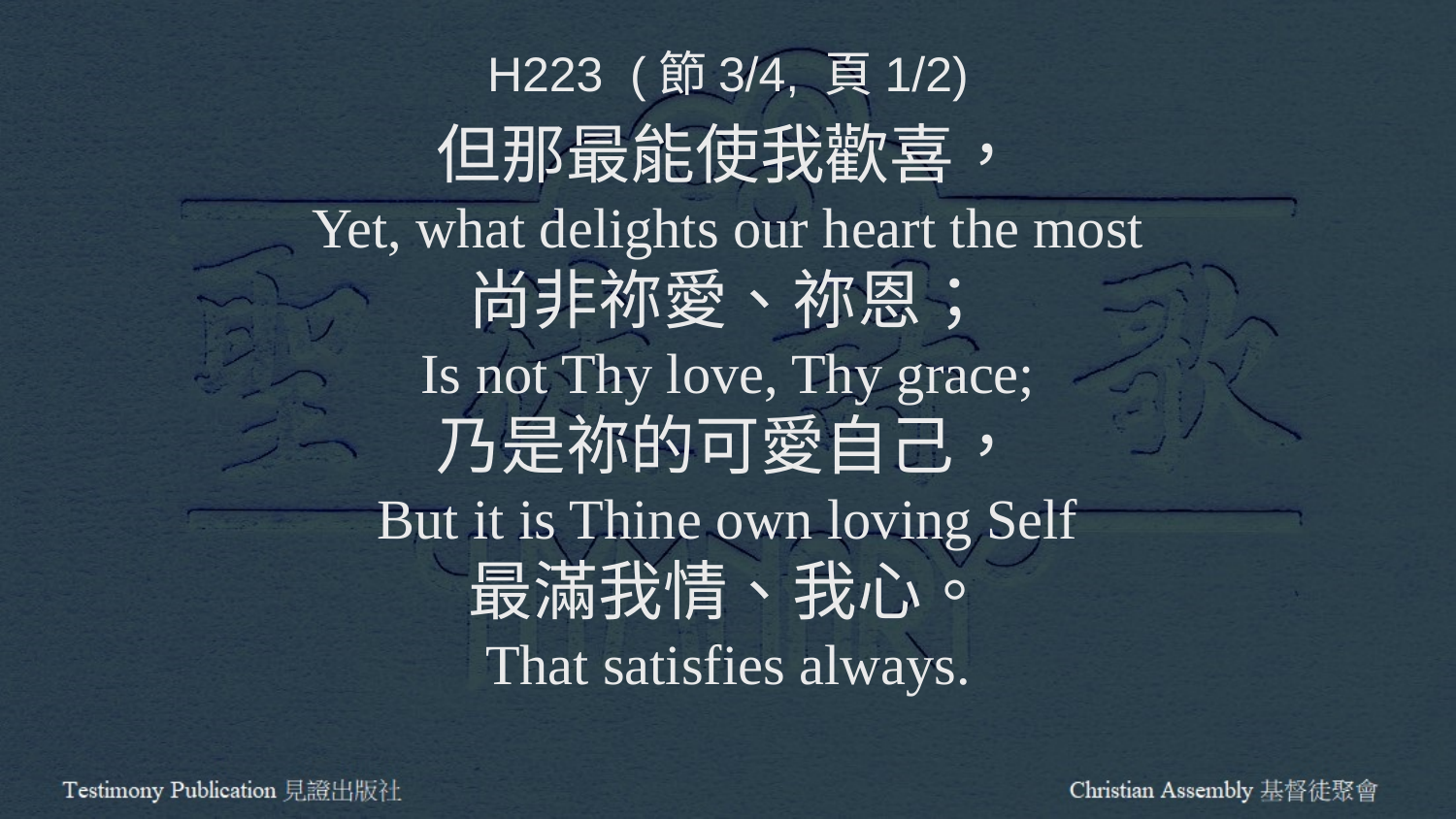

H223  (節3/4, 頁1/2)
但那最能使我歡喜，
Yet, what delights our heart the most
尚非祢愛、祢恩；
Is not Thy love, Thy grace;
乃是祢的可愛自己，
But it is Thine own loving Self
最滿我情、我心。
That satisfies always.